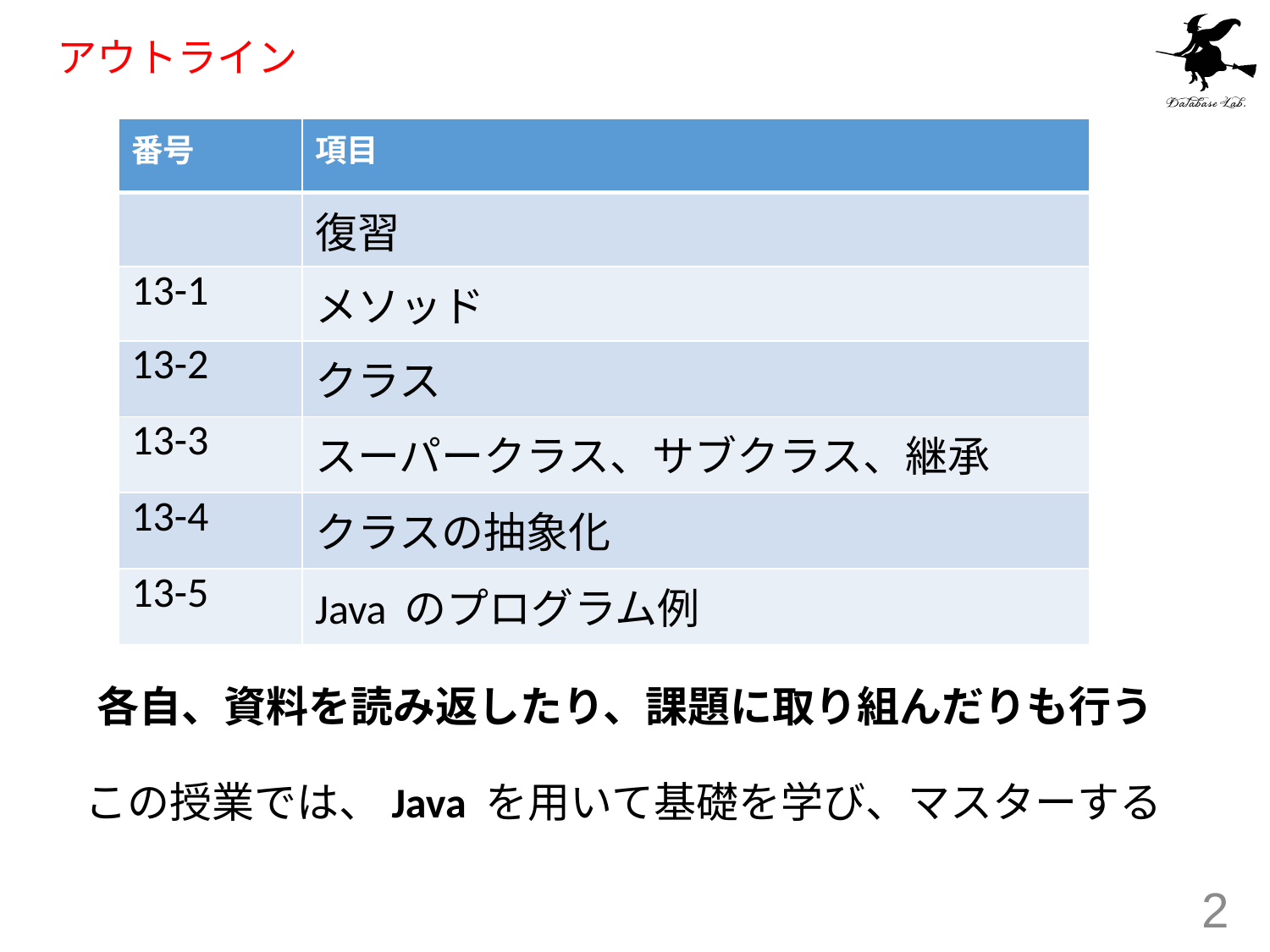

# アウトライン
| 番号 | 項目 |
| --- | --- |
|  | 復習 |
| 13-1 | メソッド |
| 13-2 | クラス |
| 13-3 | スーパークラス、サブクラス、継承 |
| 13-4 | クラスの抽象化 |
| 13-5 | Java のプログラム例 |
各自、資料を読み返したり、課題に取り組んだりも行う
この授業では、Java を用いて基礎を学び、マスターする
2